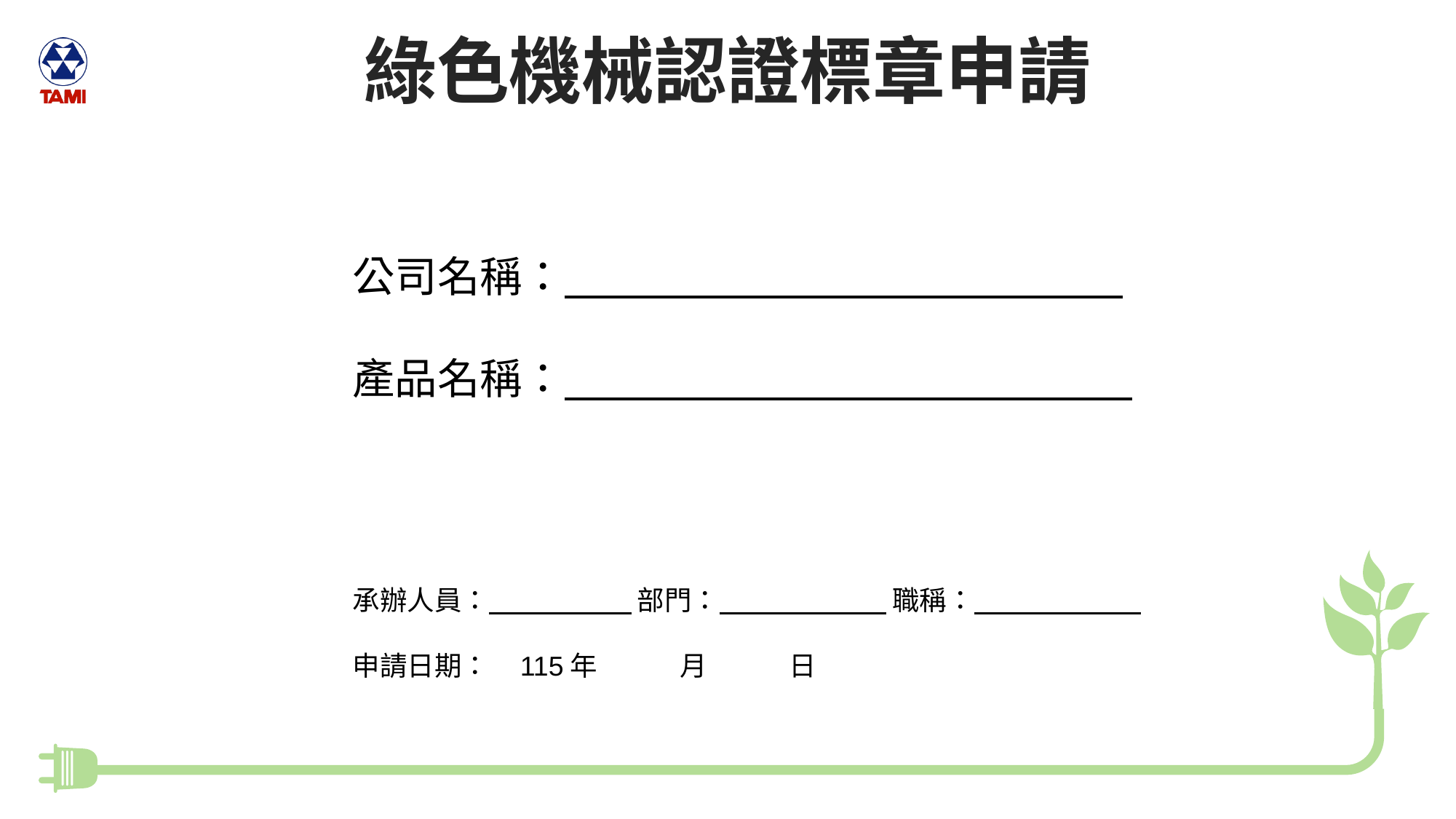

綠色機械認證標章申請
公司名稱：
產品名稱：

承辦人員：                        部門：                            職稱：
申請日期：    115年	月	日